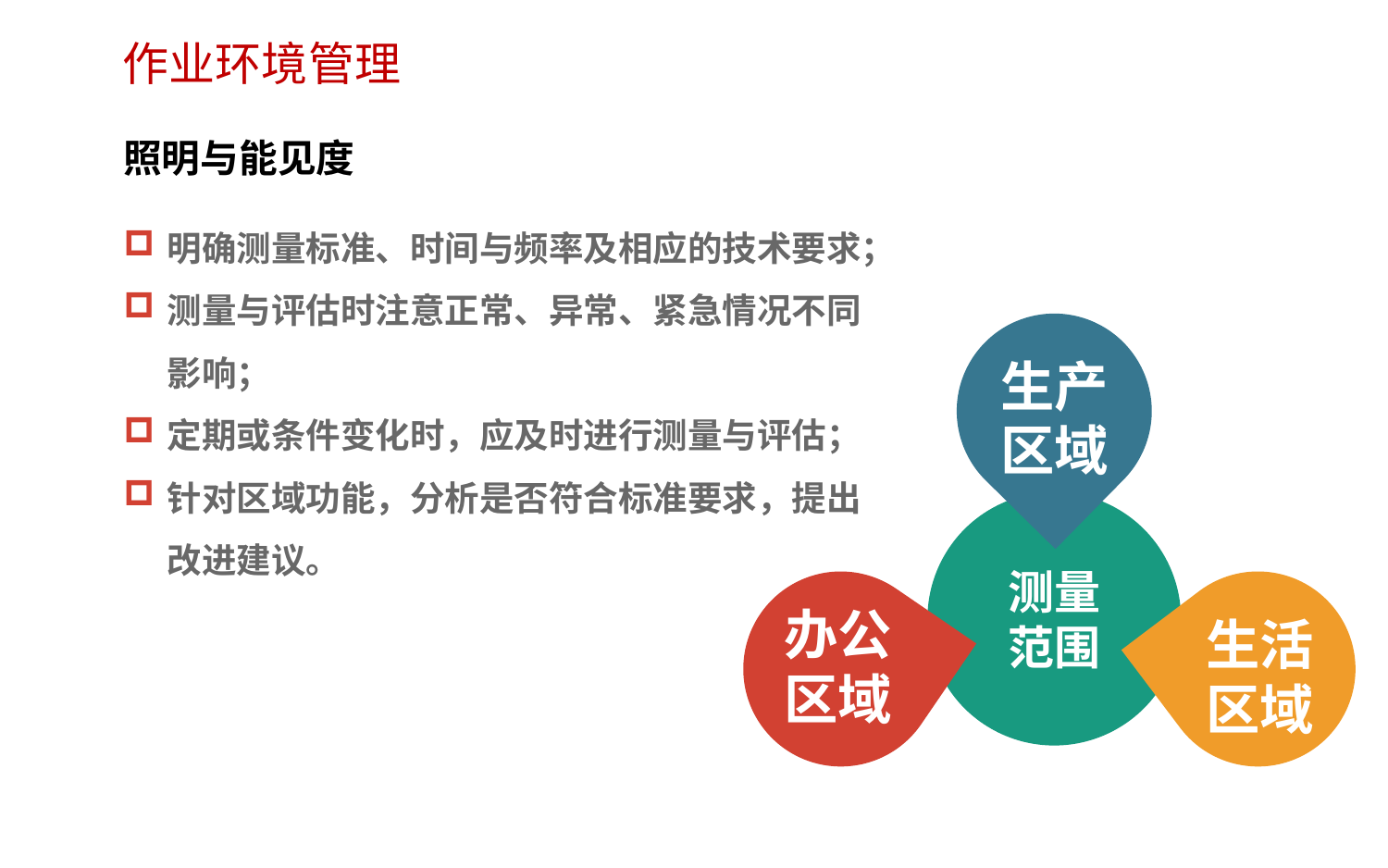

作业环境管理
照明与能见度
明确测量标准、时间与频率及相应的技术要求；
测量与评估时注意正常、异常、紧急情况不同影响；
定期或条件变化时，应及时进行测量与评估；
针对区域功能，分析是否符合标准要求，提出改进建议。

生产
区域

测量
范围

办公
区域

生活
区域